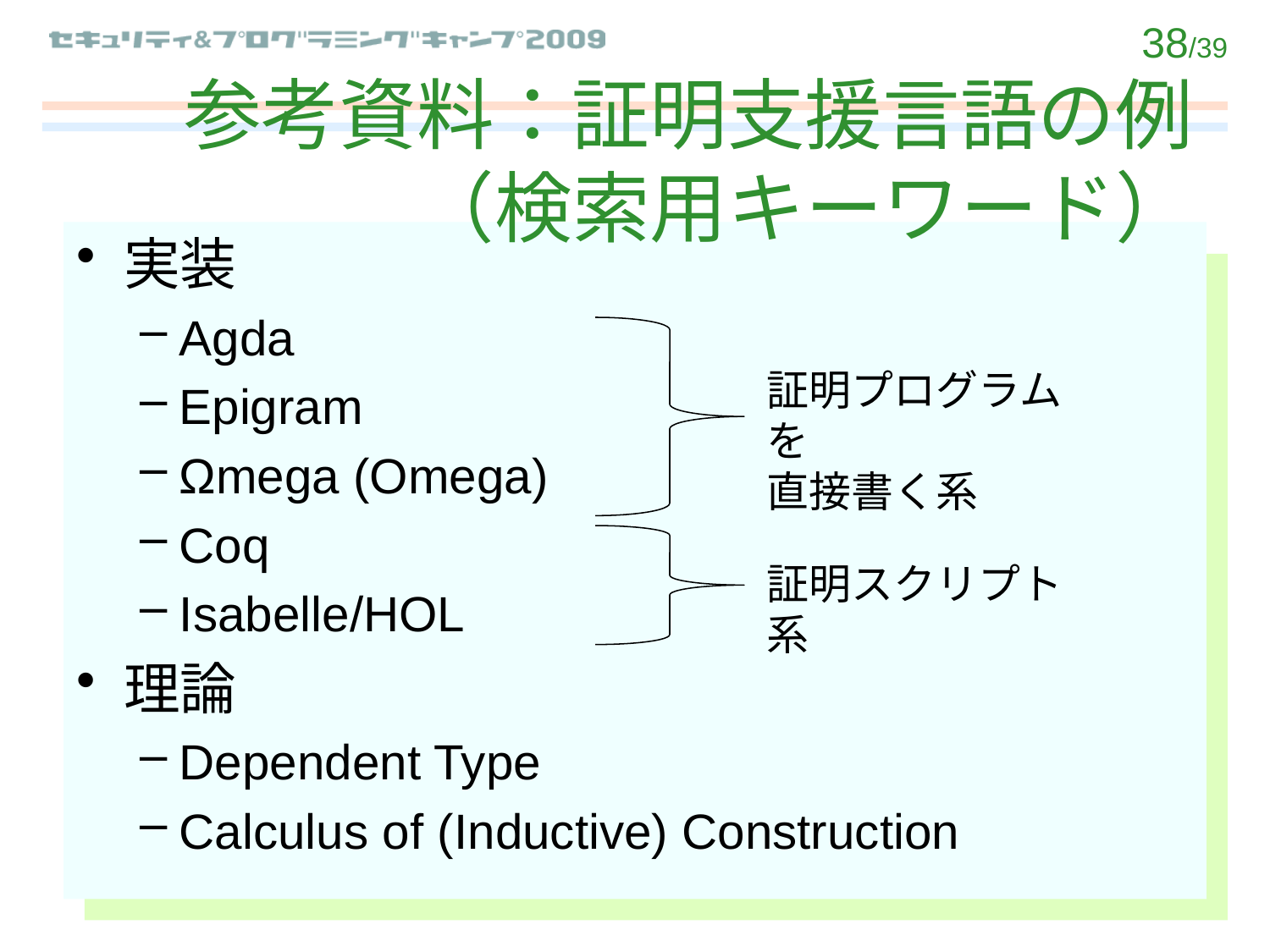

# 参考資料：証明支援言語の例 （検索用キーワード）
実装
Agda
Epigram
Ωmega (Omega)
Coq
Isabelle/HOL
理論
Dependent Type
Calculus of (Inductive) Construction

証明プログラムを
直接書く系

証明スクリプト系